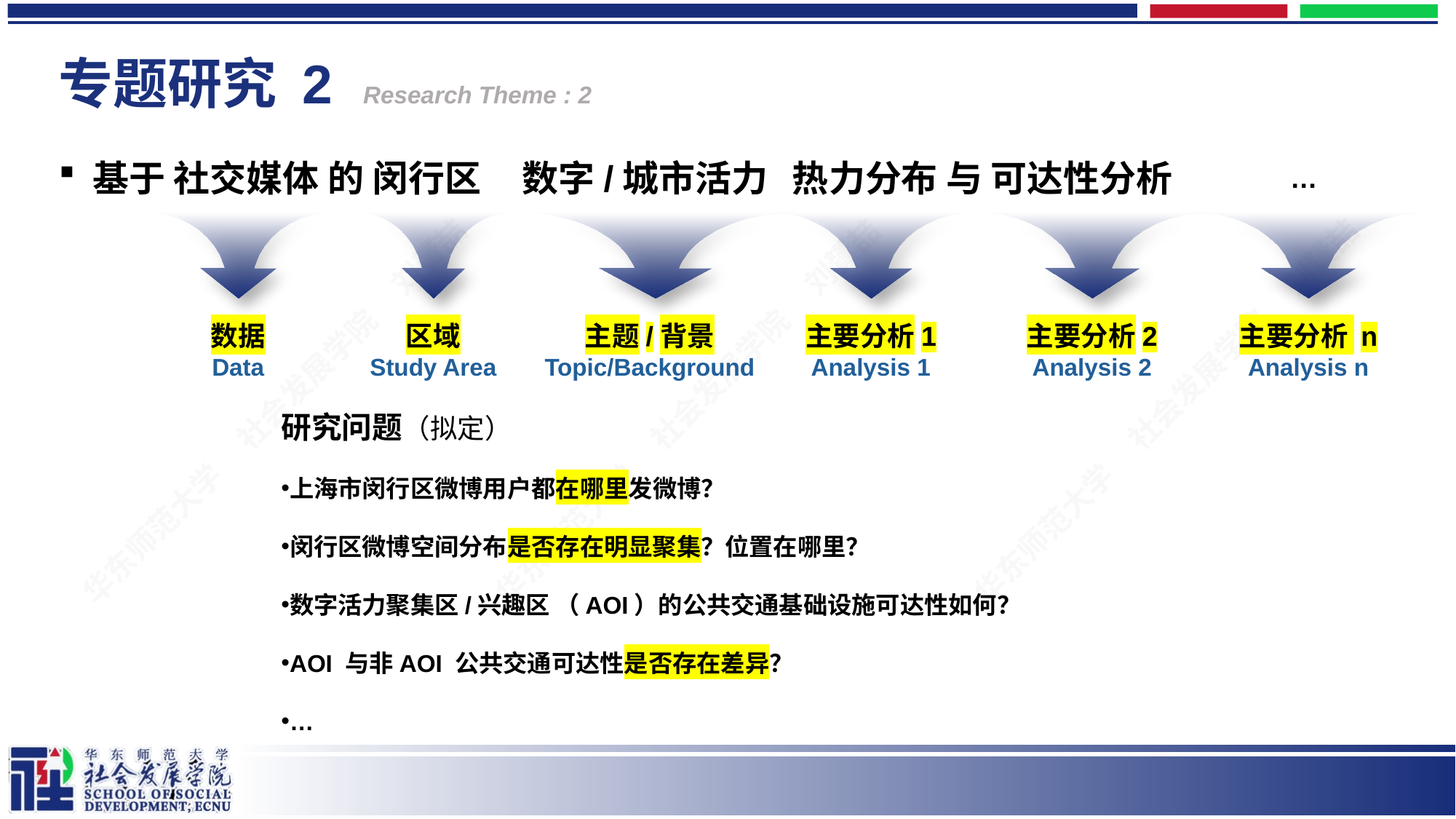

# 专题研究 2  Research Theme : 2
基于 社交媒体 的 闵行区     数字/城市活力   热力分布 与 可达性分析
…

数据
Data
区域
Study Area
主题/背景
Topic/Background
主要分析1
Analysis 1
主要分析2
Analysis 2
主要分析 n
Analysis n
研究问题（拟定）

上海市闵行区微博用户都在哪里发微博？

闵行区微博空间分布是否存在明显聚集？位置在哪里？

数字活力聚集区/兴趣区 （AOI）的公共交通基础设施可达性如何？

AOI 与非AOI 公共交通可达性是否存在差异？

…